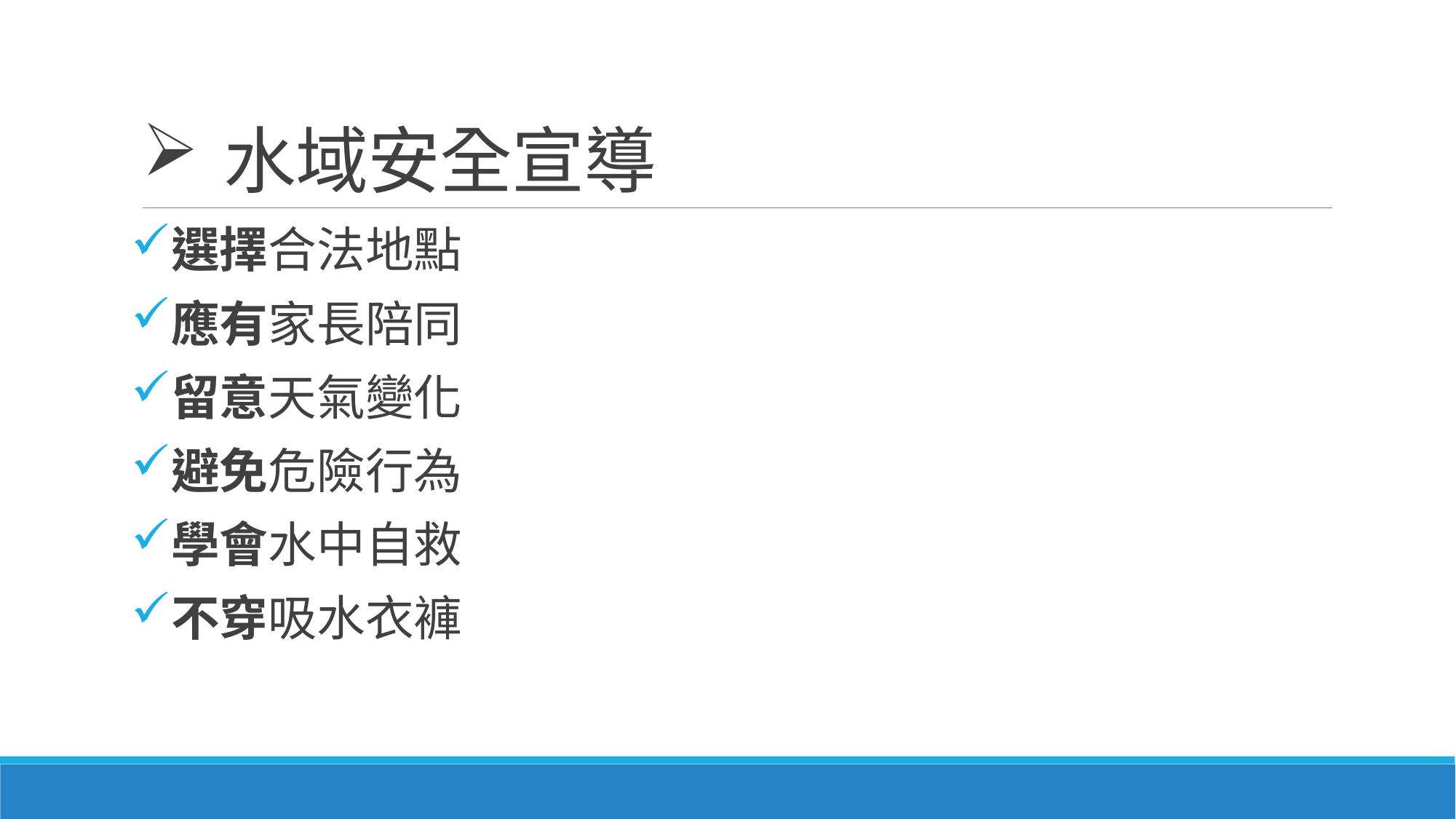

# 水域安全宣導
選擇合法地點
應有家長陪同
留意天氣變化
避免危險行為
學會水中自救
不穿吸水衣褲